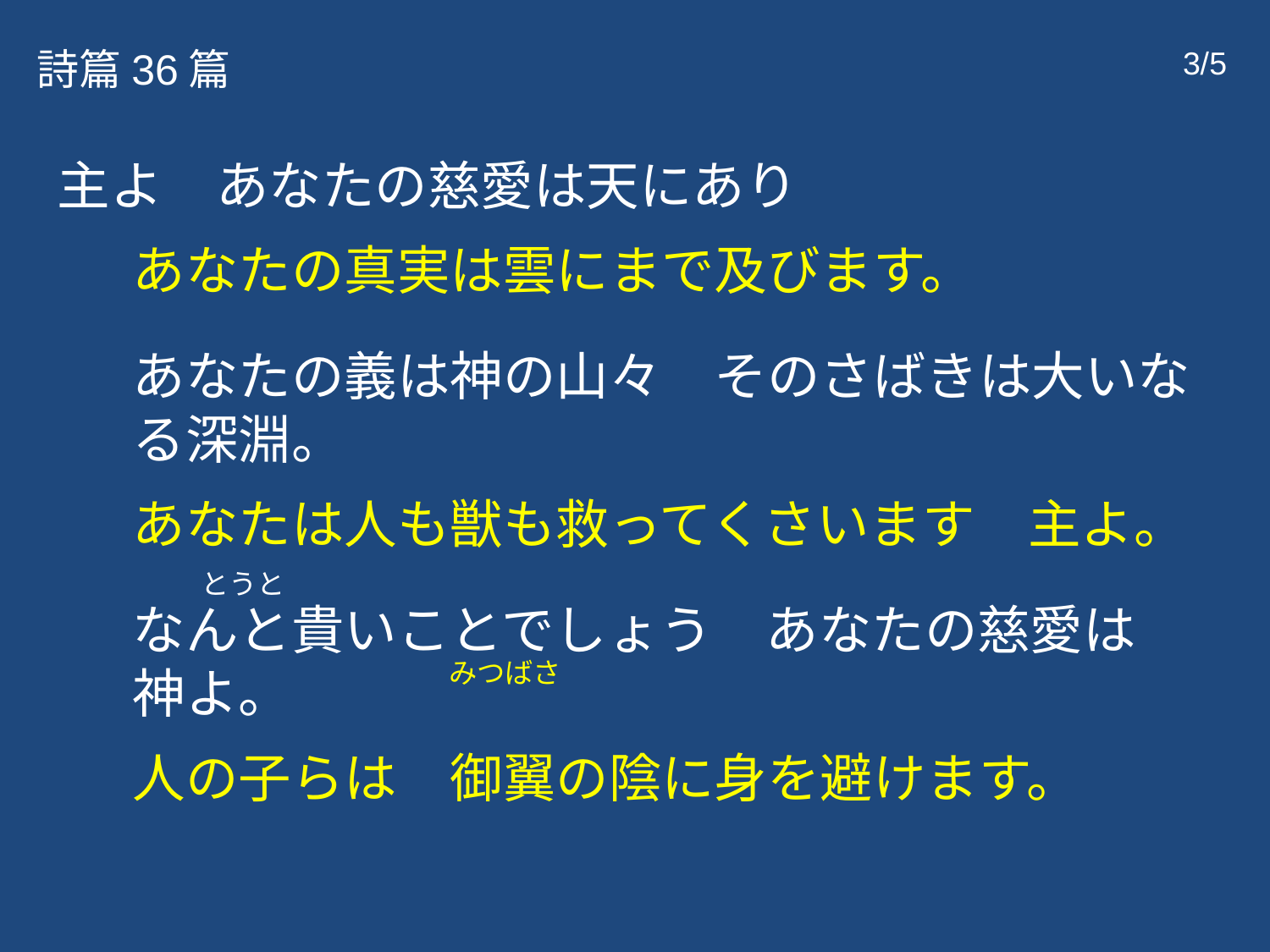

詩篇36篇
3/5
主よ　あなたの慈愛は天にあり
あなたの真実は雲にまで及びます。
あなたの義は神の山々　そのさばきは大いなる深淵。
あなたは人も獣も救ってくさいます　主よ。
なんと貴いことでしょう　あなたの慈愛は　神よ。
人の子らは　御翼の陰に身を避けます。

とうと
みつばさ